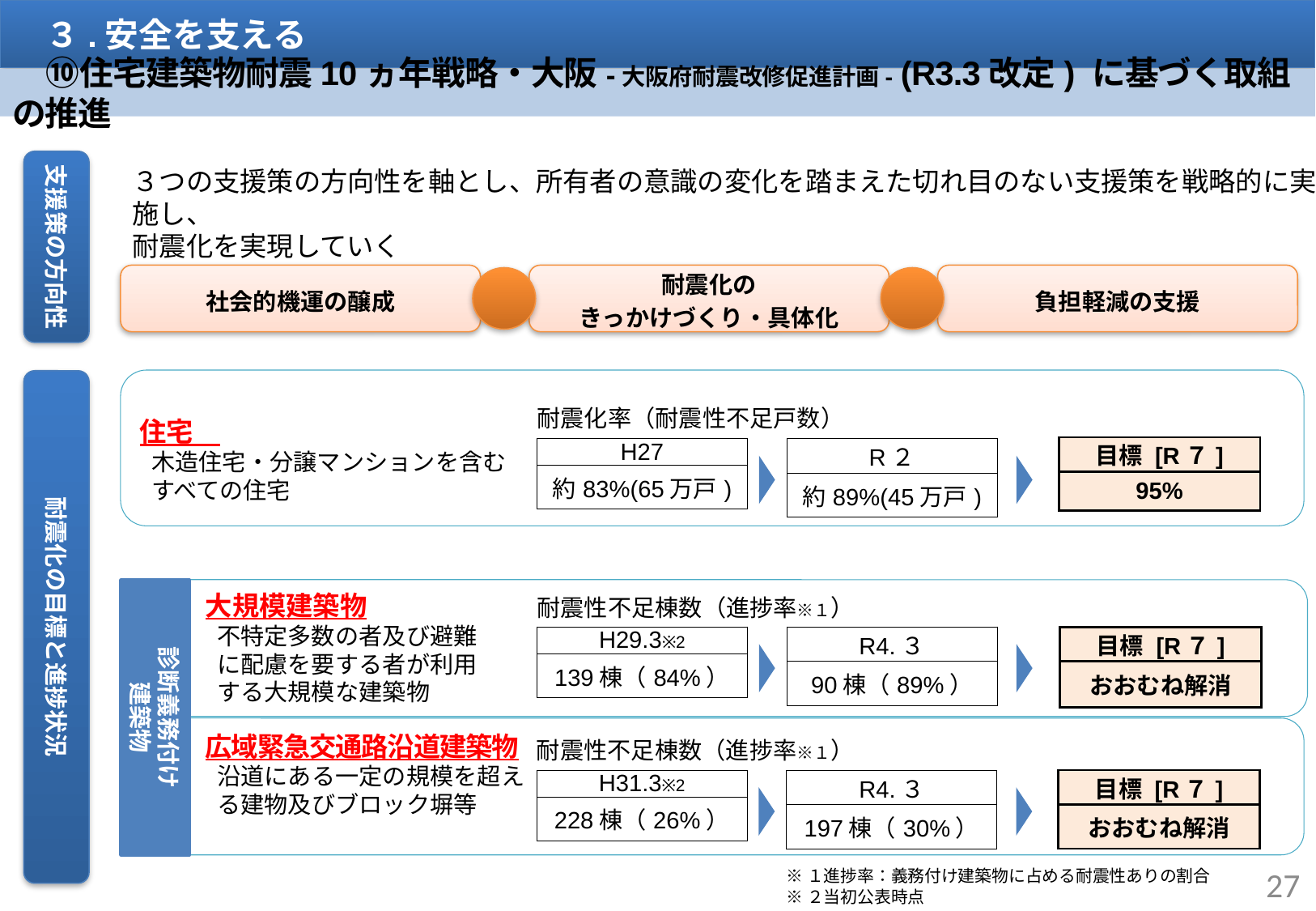

３.安全を支える
　⑩住宅建築物耐震10ヵ年戦略・大阪-大阪府耐震改修促進計画- (R3.3改定) に基づく取組の推進
支援策の方向性
３つの支援策の方向性を軸とし、所有者の意識の変化を踏まえた切れ目のない支援策を戦略的に実施し、
耐震化を実現していく
社会的機運の醸成
耐震化の
きっかけづくり・具体化
負担軽減の支援

耐震化の目標と進捗状況
耐震化率（耐震性不足戸数）
住宅
木造住宅・分譲マンションを含む
すべての住宅
| 目標 [R７] |
| --- |
| 95% |
| H27 |
| --- |
| 約83%(65万戸) |
| R２ |
| --- |
| 約89%(45万戸) |

診断義務付け
建築物
大規模建築物
不特定多数の者及び避難に配慮を要する者が利用する大規模な建築物
耐震性不足棟数（進捗率※１）
| H29.3※2 |
| --- |
| 139棟（84%） |
| R4.３ |
| --- |
| 90棟（89%） |
| 目標 [R７] |
| --- |
| おおむね解消 |

広域緊急交通路沿道建築物
沿道にある一定の規模を超える建物及びブロック塀等
耐震性不足棟数（進捗率※１）
| H31.3※2 |
| --- |
| 228棟（26%） |
| R4.３ |
| --- |
| 197棟（30%） |
| 目標 [R７] |
| --- |
| おおむね解消 |

※１進捗率：義務付け建築物に占める耐震性ありの割合
※２当初公表時点
27